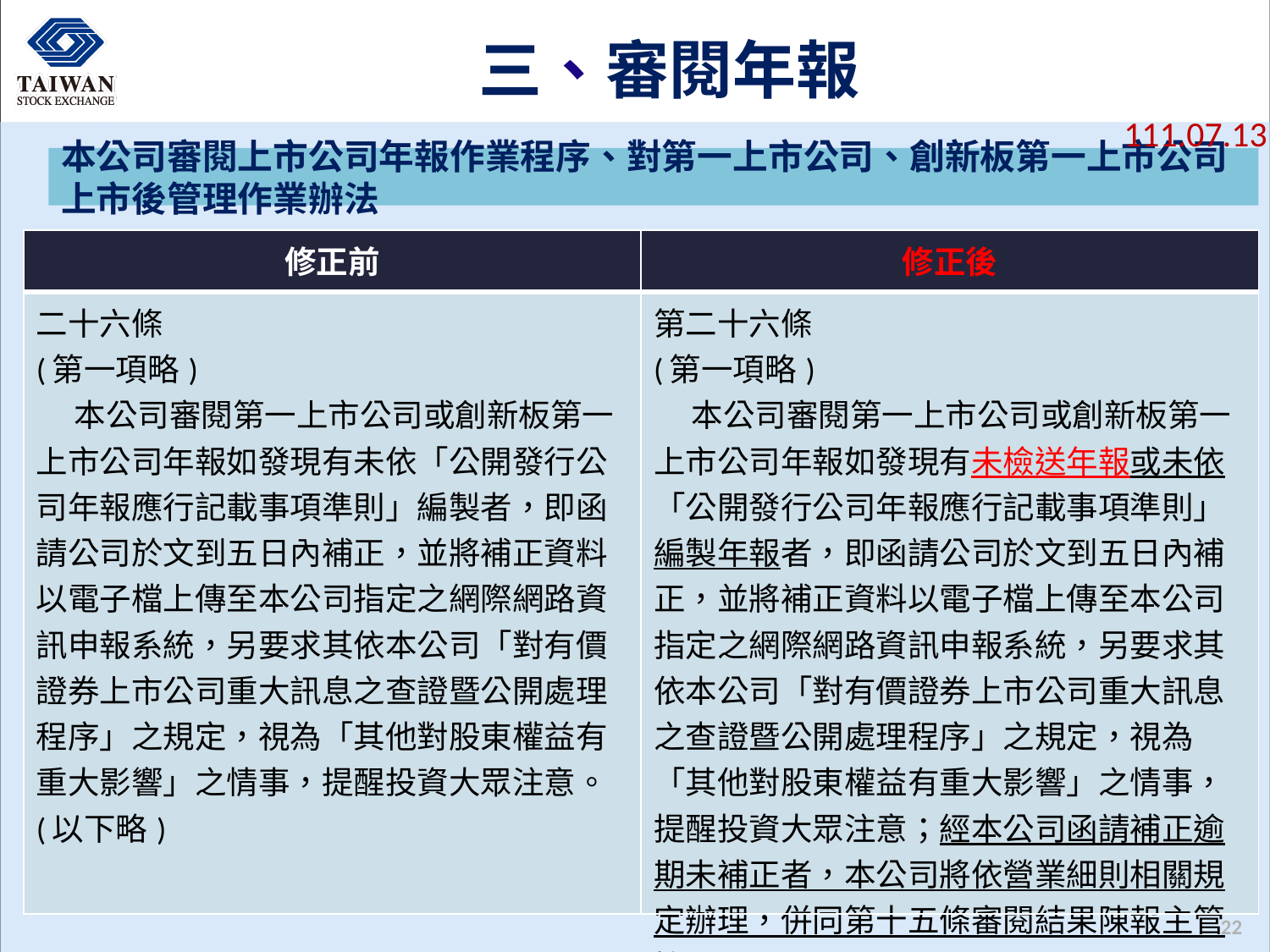

# 三、審閱年報
111.07.13
本公司審閱上市公司年報作業程序、對第一上市公司、創新板第一上市公司上市後管理作業辦法
| 修正前 | 修正後 |
| --- | --- |
| 二十六條 (第一項略) 本公司審閱第一上市公司或創新板第一上市公司年報如發現有未依「公開發行公司年報應行記載事項準則」編製者，即函請公司於文到五日內補正，並將補正資料以電子檔上傳至本公司指定之網際網路資訊申報系統，另要求其依本公司「對有價證券上市公司重大訊息之查證暨公開處理程序」之規定，視為「其他對股東權益有重大影響」之情事，提醒投資大眾注意。 (以下略) | 第二十六條 (第一項略) 本公司審閱第一上市公司或創新板第一上市公司年報如發現有未檢送年報或未依「公開發行公司年報應行記載事項準則」編製年報者，即函請公司於文到五日內補正，並將補正資料以電子檔上傳至本公司指定之網際網路資訊申報系統，另要求其依本公司「對有價證券上市公司重大訊息之查證暨公開處理程序」之規定，視為「其他對股東權益有重大影響」之情事，提醒投資大眾注意；經本公司函請補正逾期未補正者，本公司將依營業細則相關規定辦理，併同第十五條審閱結果陳報主管機關。 (以下略) |
22